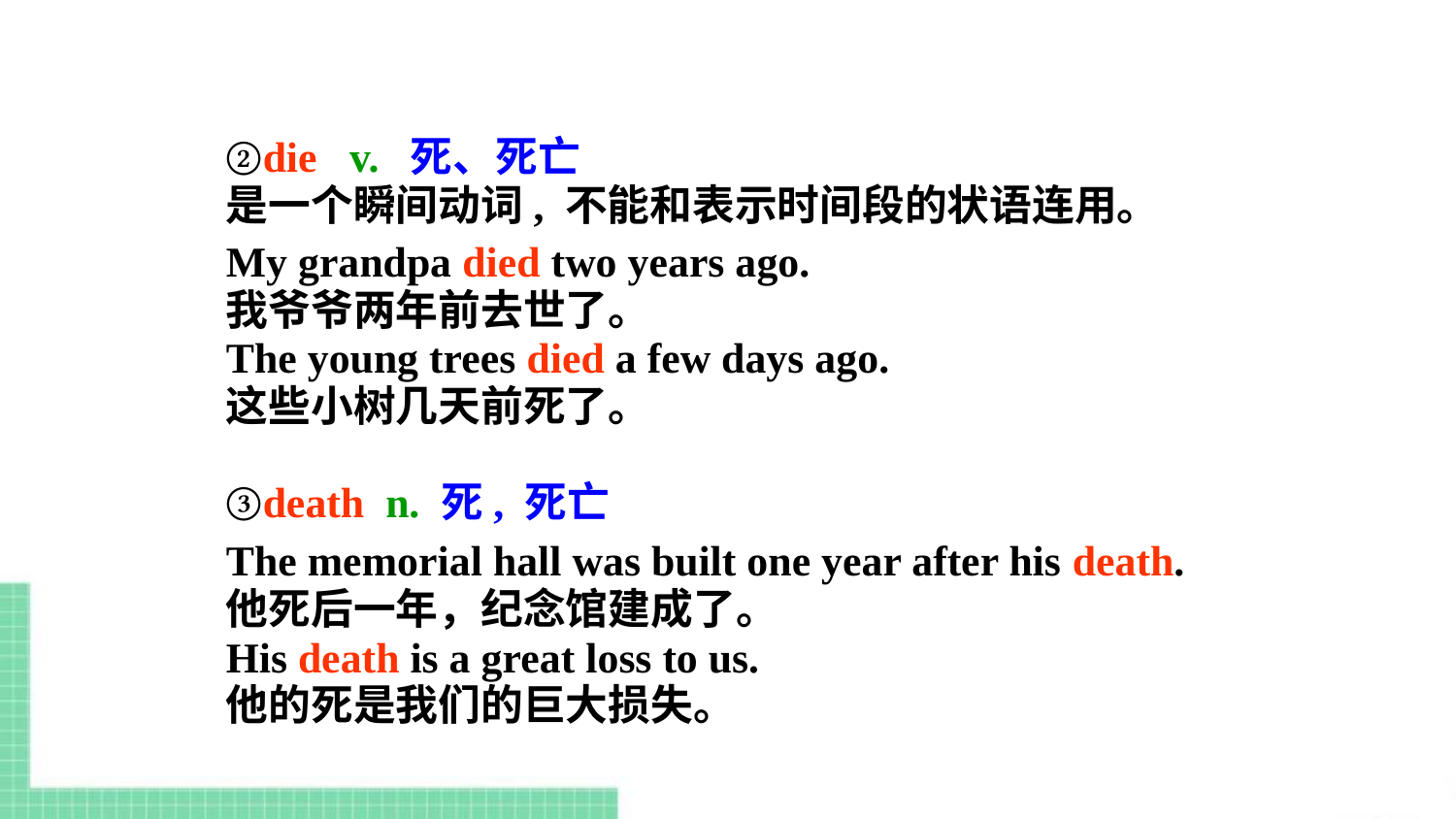

②die   v.  死、死亡
是一个瞬间动词, 不能和表示时间段的状语连用。
My grandpa died two years ago.
我爷爷两年前去世了。
The young trees died a few days ago.
这些小树几天前死了。
③death  n. 死, 死亡
The memorial hall was built one year after his death.
他死后一年，纪念馆建成了。
His death is a great loss to us.
他的死是我们的巨大损失。